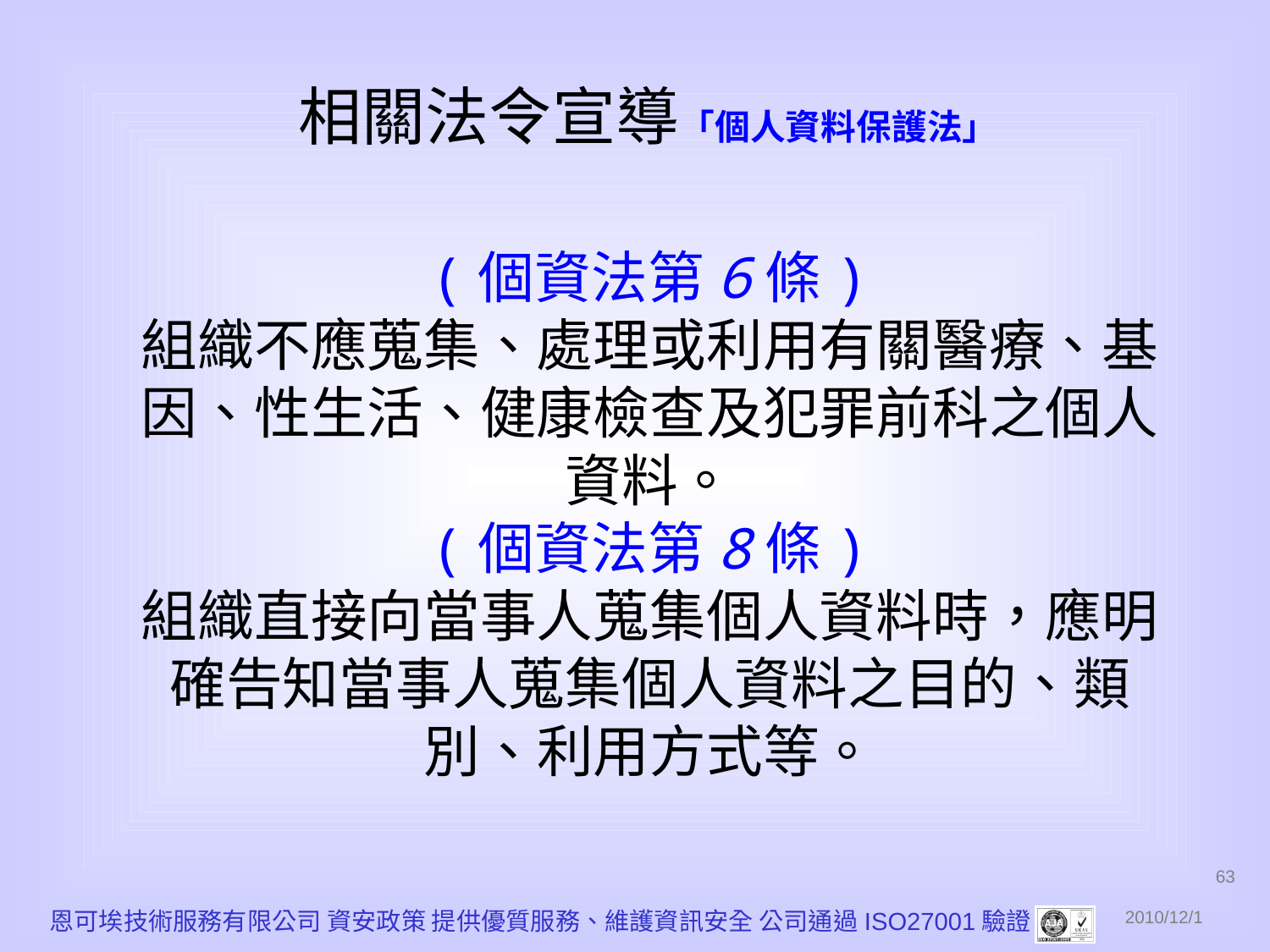

# 相關法令宣導「個人資料保護法」
(個資法第6條)
組織不應蒐集、處理或利用有關醫療、基因、性生活、健康檢查及犯罪前科之個人資料。
(個資法第8條)
組織直接向當事人蒐集個人資料時，應明確告知當事人蒐集個人資料之目的、類別、利用方式等。
63
恩可埃技術服務有限公司 資安政策 提供優質服務、維護資訊安全 公司通過ISO27001驗證
2010/12/1